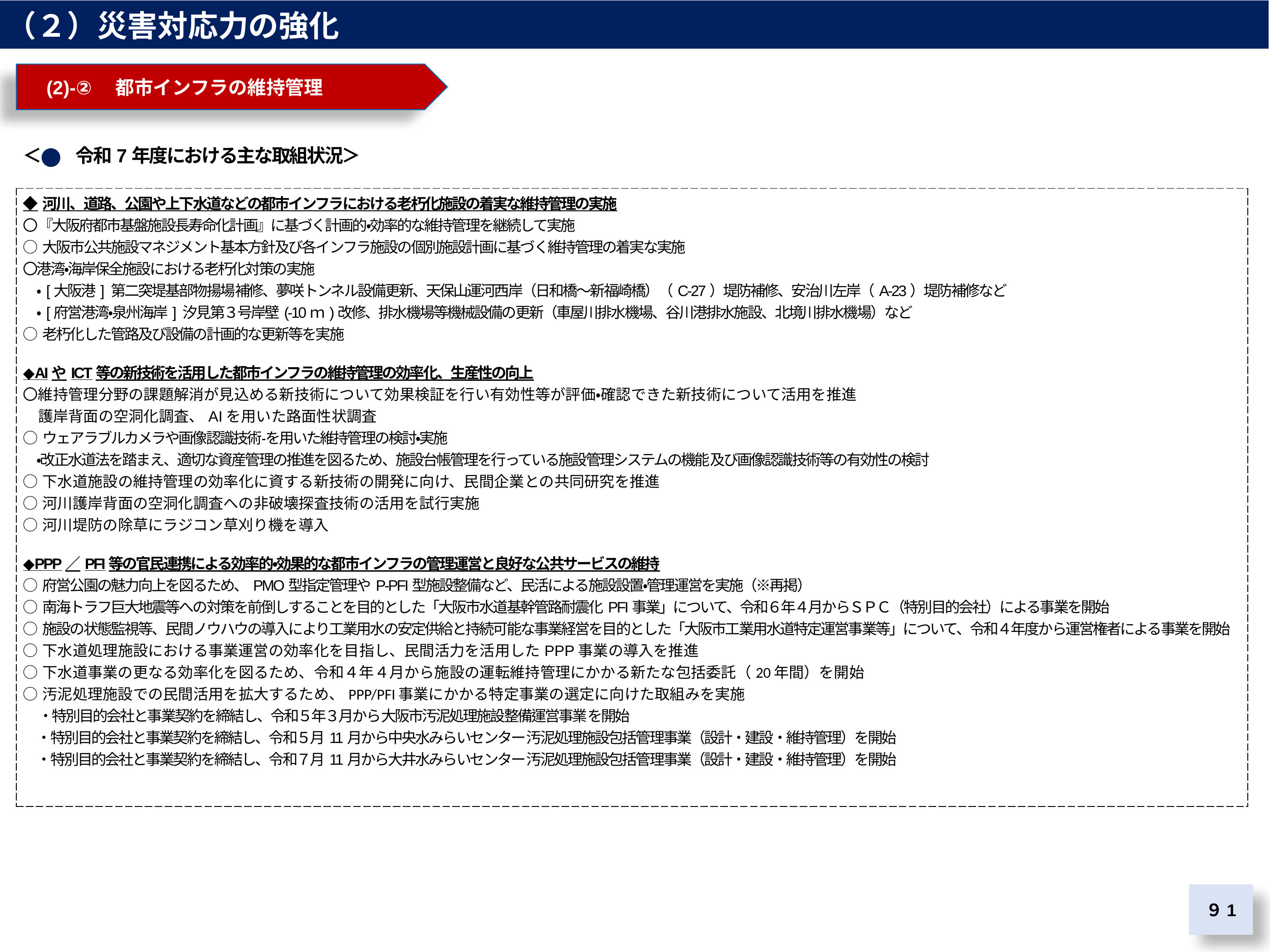

（２）災害対応力の強化
　(2)-②　都市インフラの維持管理
＜　　令和7年度における主な取組状況＞

| ◆河川、道路、公園や上下水道などの都市インフラにおける老朽化施設の着実な維持管理の実施 〇『大阪府都市基盤施設長寿命化計画』に基づく計画的・効率的な維持管理を継続して実施 ○大阪市公共施設マネジメント基本方針及び各インフラ施設の個別施設計画に基づく維持管理の着実な実施 〇港湾・海岸保全施設における老朽化対策の実施 　・[大阪港] 第二突堤基部物揚場補修、夢咲トンネル設備更新、天保山運河西岸（日和橋～新福崎橋）（C-27）堤防補修、安治川左岸（A-23）堤防補修など 　・[府営港湾・泉州海岸] 汐見第３号岸壁(-10ｍ)改修、排水機場等機械設備の更新（車屋川排水機場、谷川港排水施設、北境川排水機場）など ○老朽化した管路及び設備の計画的な更新等を実施 ◆AIやICT等の新技術を活用した都市インフラの維持管理の効率化、生産性の向上 〇維持管理分野の課題解消が見込める新技術について効果検証を行い有効性等が評価・確認できた新技術について活用を推進 　護岸背面の空洞化調査、AIを用いた路面性状調査 ○ウェアラブルカメラや画像認識技術 を用いた維持管理の検討・実施 　・改正水道法を踏まえ、適切な資産管理の推進を図るため、施設台帳管理を行っている施設管理システムの機能及び画像認識技術等の有効性の検討 ○下水道施設の維持管理の効率化に資する新技術の開発に向け、民間企業との共同研究を推進 ○河川護岸背面の空洞化調査への非破壊探査技術の活用を試行実施 ○河川堤防の除草にラジコン草刈り機を導入 ◆PPP／PFI等の官民連携による効率的・効果的な都市インフラの管理運営と良好な公共サービスの維持 ○府営公園の魅力向上を図るため、PMO型指定管理やP-PFI型施設整備など、民活による施設設置・管理運営を実施（※再掲） ○南海トラフ巨大地震等への対策を前倒しすることを目的とした「大阪市水道基幹管路耐震化PFI事業」について、令和６年４月からＳＰＣ（特別目的会社）による事業を開始 ○施設の状態監視等、民間ノウハウの導入により工業用水の安定供給と持続可能な事業経営を目的とした「大阪市工業用水道特定運営事業等」について、令和４年度から運営権者による事業を開始 ○下水道処理施設における事業運営の効率化を目指し、民間活力を活用したPPP事業の導入を推進 ○下水道事業の更なる効率化を図るため、令和４年４月から施設の運転維持管理にかかる新たな包括委託（20年間）を開始 ○汚泥処理施設での民間活用を拡大するため、PPP/PFI事業にかかる特定事業の選定に向けた取組みを実施 　・特別目的会社と事業契約を締結し、令和５年３月から大阪市汚泥処理施設整備運営事業を開始 　・特別目的会社と事業契約を締結し、令和５月11月から中央水みらいセンター 汚泥処理施設包括管理事業（設計・建設・維持管理）を開始 　・特別目的会社と事業契約を締結し、令和７月11月から大井水みらいセンター 汚泥処理施設包括管理事業（設計・建設・維持管理）を開始 |
| --- |
９1